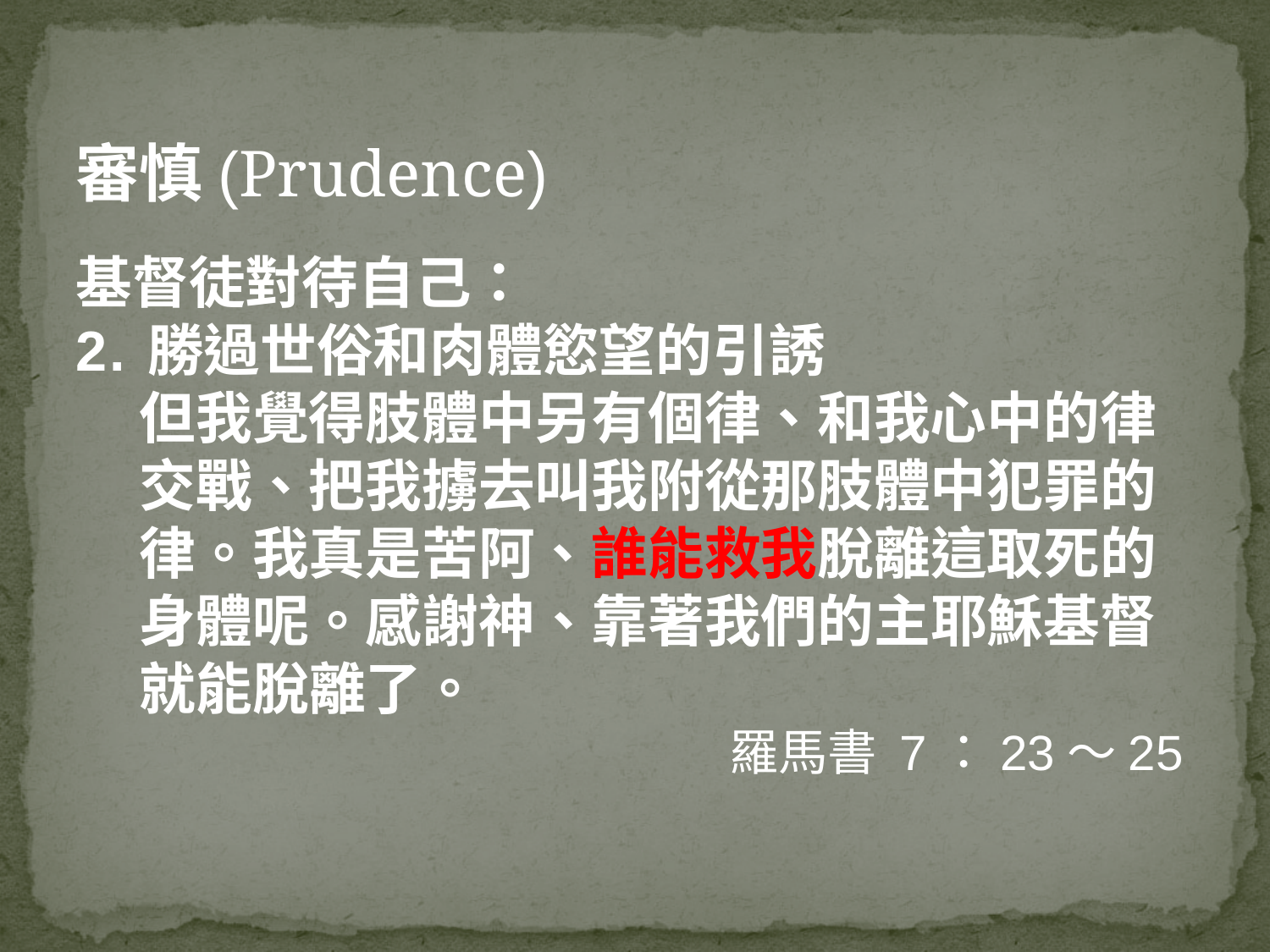

審慎(Prudence)

基督徒對待自己：
勝過世俗和肉體慾望的引誘
但我覺得肢體中另有個律、和我心中的律交戰、把我擄去叫我附從那肢體中犯罪的律。我真是苦阿、誰能救我脫離這取死的身體呢。感謝神、靠著我們的主耶穌基督就能脫離了。
羅馬書 7：23～25